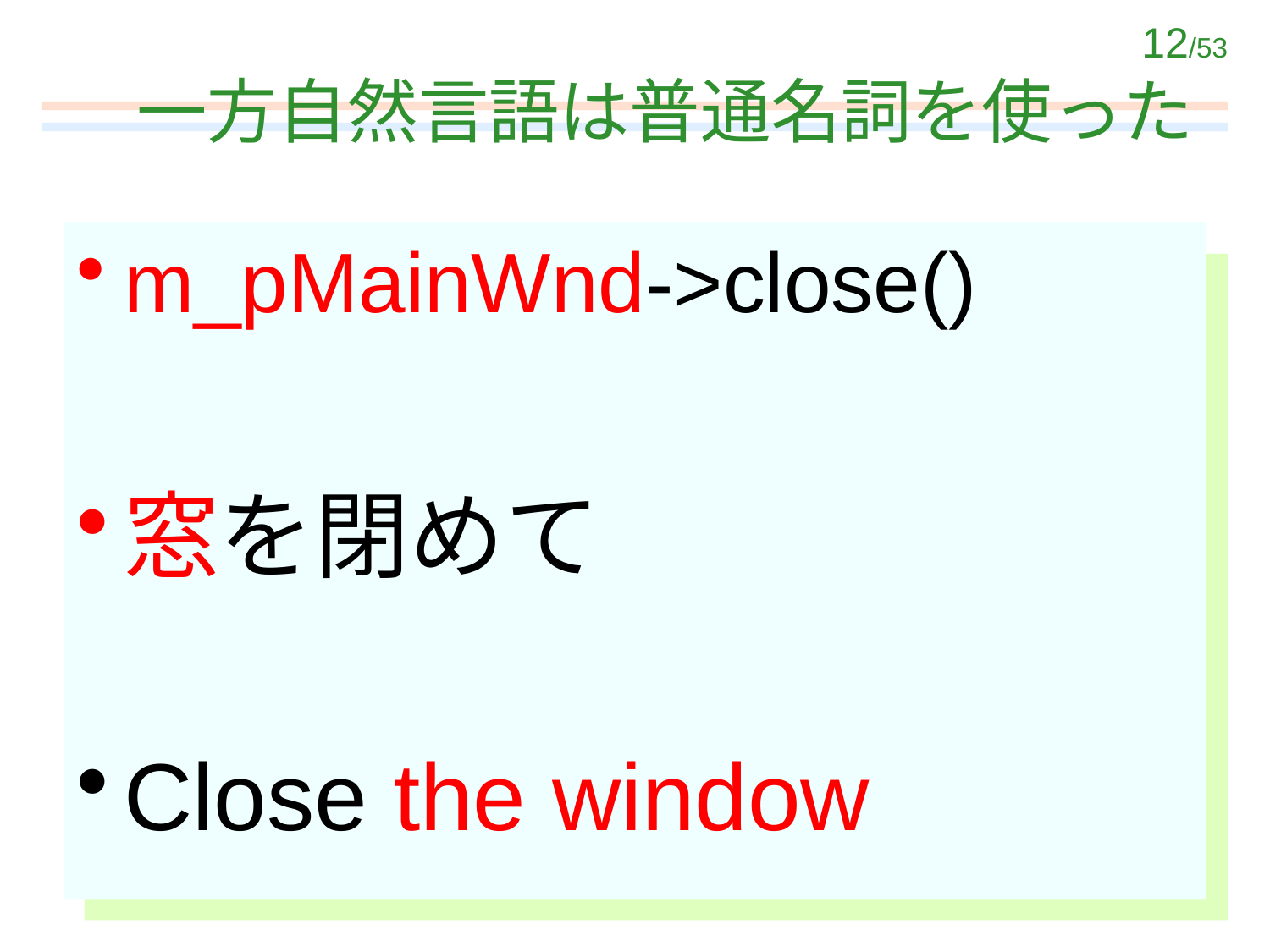

# 一方自然言語は普通名詞を使った
m_pMainWnd->close()

窓を閉めて

Close the window